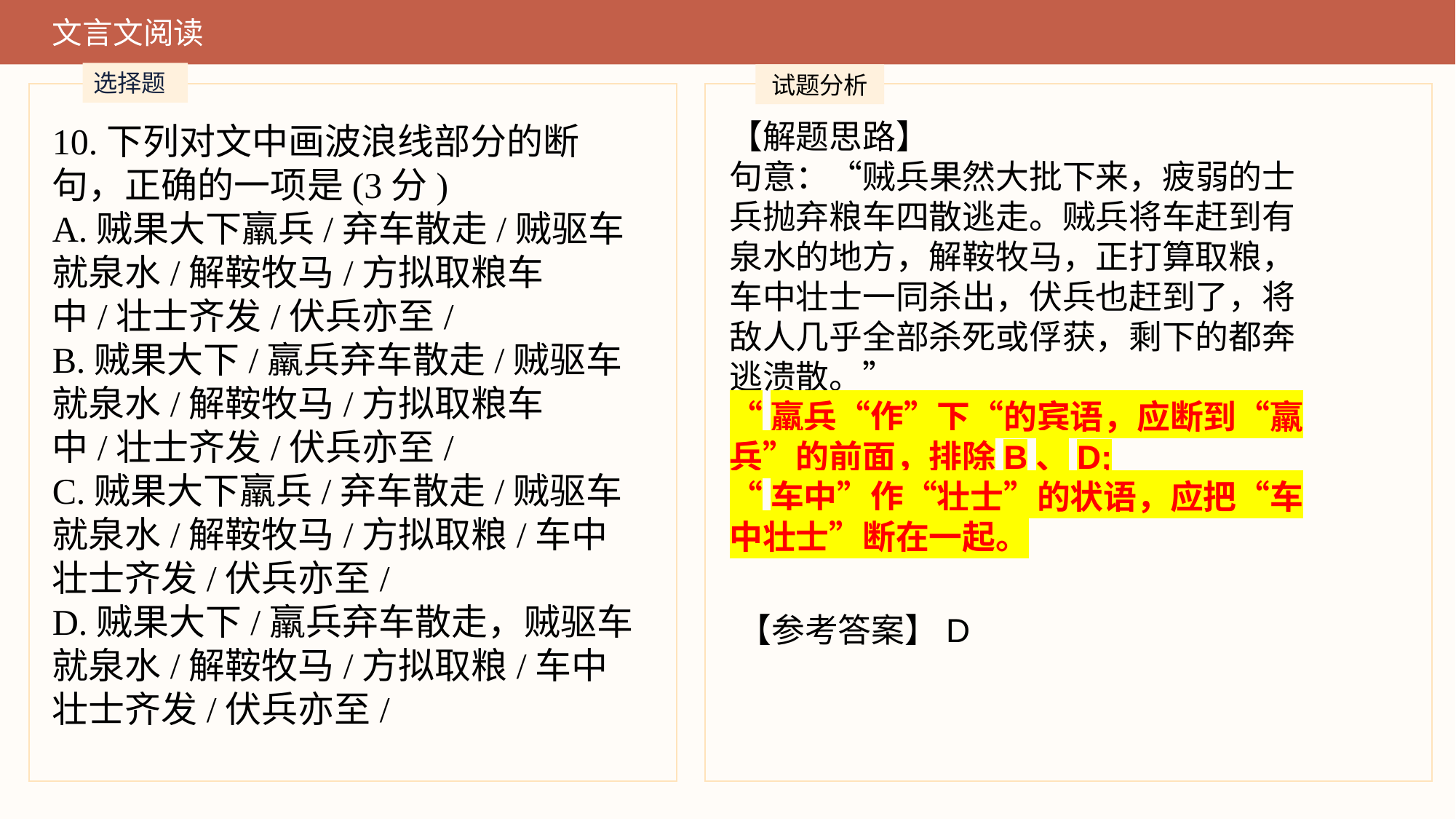

文言文阅读
选择题
试题分析

【解题思路】
句意：“贼兵果然大批下来，疲弱的士兵抛弃粮车四散逃走。贼兵将车赶到有泉水的地方，解鞍牧马，正打算取粮，车中壮士一同杀出，伏兵也赶到了，将敌人几乎全部杀死或俘获，剩下的都奔逃溃散。”
“羸兵“作”下“的宾语，应断到“羸兵”的前面，排除B、D;
“车中”作“壮士”的状语，应把“车中壮士”断在一起。
10.下列对文中画波浪线部分的断句，正确的一项是(3分)A.贼果大下羸兵/弃车散走/贼驱车就泉水/解鞍牧马/方拟取粮车中/壮士齐发/伏兵亦至/B.贼果大下/羸兵弃车散走/贼驱车就泉水/解鞍牧马/方拟取粮车中/壮士齐发/伏兵亦至/C.贼果大下羸兵/弃车散走/贼驱车就泉水/解鞍牧马/方拟取粮/车中壮士齐发/伏兵亦至/D.贼果大下/羸兵弃车散走，贼驱车就泉水/解鞍牧马/方拟取粮/车中壮士齐发/伏兵亦至/
【参考答案】D